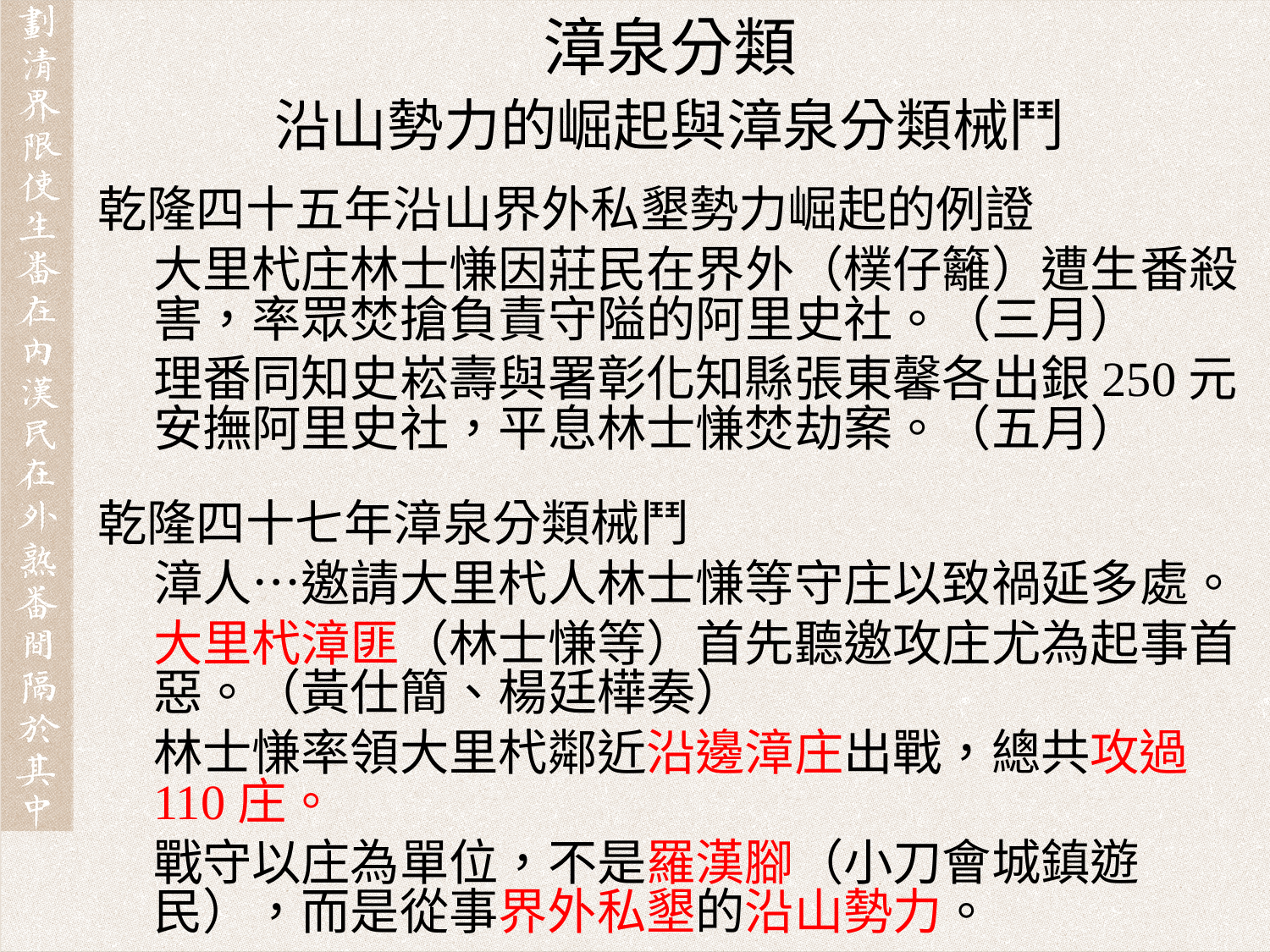

漳泉分類
沿山勢力的崛起與漳泉分類械鬥
乾隆四十五年沿山界外私墾勢力崛起的例證
大里杙庄林士慊因莊民在界外（樸仔籬）遭生番殺害，率眾焚搶負責守隘的阿里史社。（三月）
理番同知史崧壽與署彰化知縣張東馨各出銀250元安撫阿里史社，平息林士慊焚劫案。（五月）
乾隆四十七年漳泉分類械鬥
漳人…邀請大里杙人林士慊等守庄以致禍延多處。
大里杙漳匪（林士慊等）首先聽邀攻庄尤為起事首惡。（黃仕簡、楊廷樺奏）
林士慊率領大里杙鄰近沿邊漳庄出戰，總共攻過 110庄。
戰守以庄為單位，不是羅漢腳（小刀會城鎮遊民），而是從事界外私墾的沿山勢力。